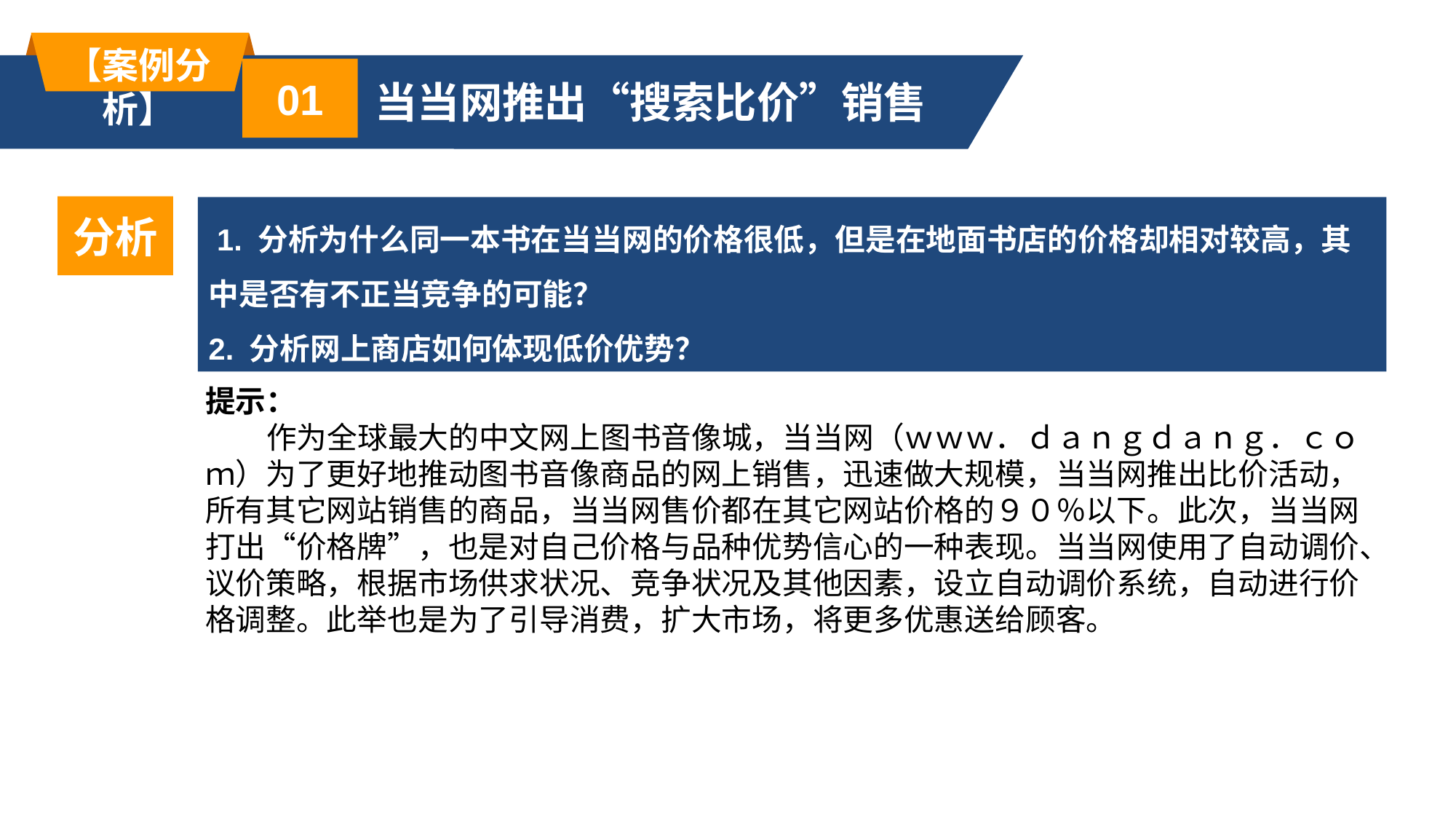

【案例分析】

01
当当网推出“搜索比价”销售
分析
 1. 分析为什么同一本书在当当网的价格很低，但是在地面书店的价格却相对较高，其中是否有不正当竞争的可能？
2. 分析网上商店如何体现低价优势？
提示：
        作为全球最大的中文网上图书音像城，当当网（ｗｗｗ．ｄａｎｇｄａｎｇ．ｃｏｍ）为了更好地推动图书音像商品的网上销售，迅速做大规模，当当网推出比价活动，所有其它网站销售的商品，当当网售价都在其它网站价格的９０％以下。此次，当当网打出“价格牌”，也是对自己价格与品种优势信心的一种表现。当当网使用了自动调价、议价策略，根据市场供求状况、竞争状况及其他因素，设立自动调价系统，自动进行价格调整。此举也是为了引导消费，扩大市场，将更多优惠送给顾客。